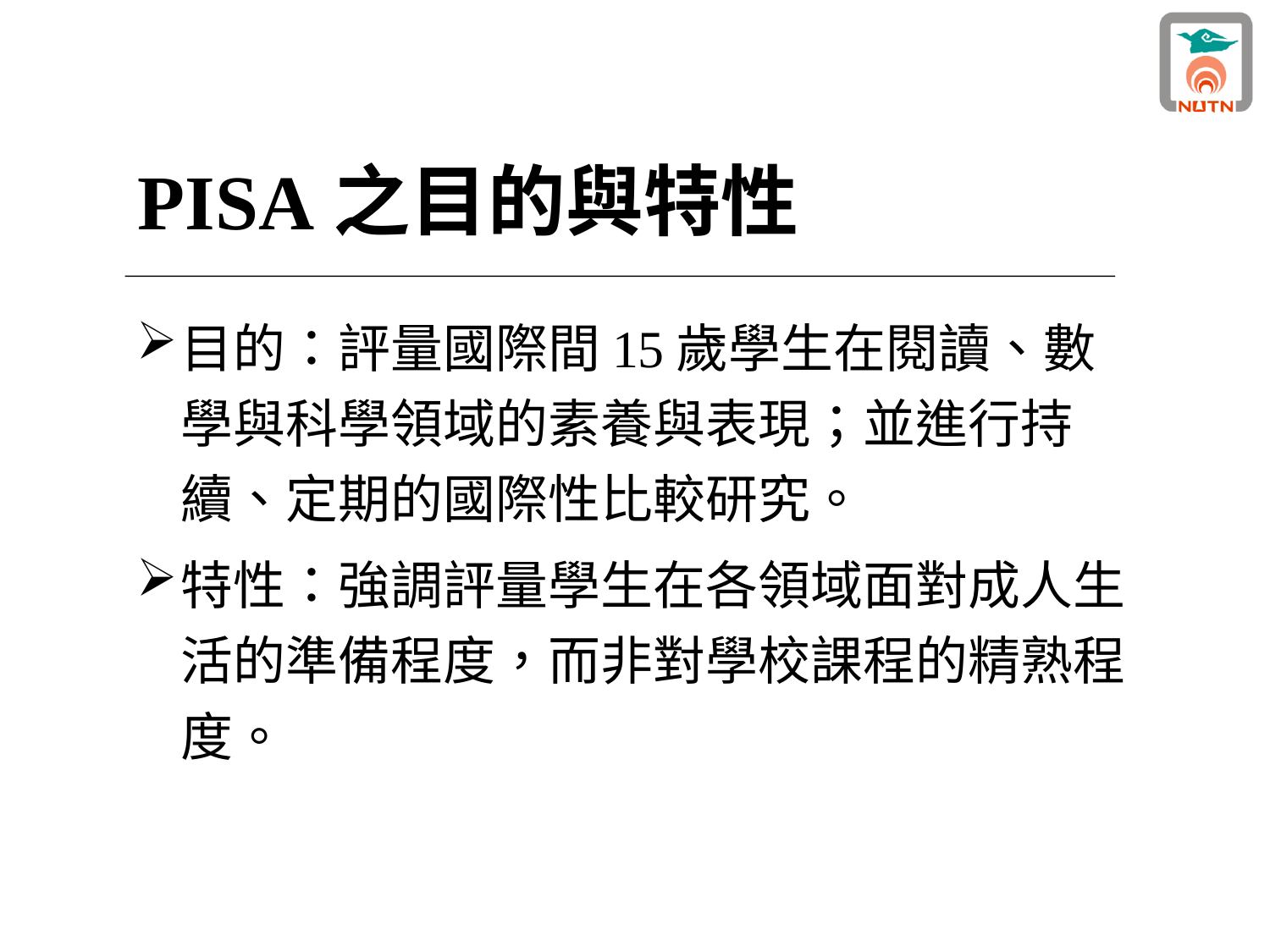

PISA之目的與特性

目的：評量國際間15歲學生在閱讀、數學與科學領域的素養與表現；並進行持續、定期的國際性比較研究。
特性：強調評量學生在各領域面對成人生活的準備程度，而非對學校課程的精熟程度。